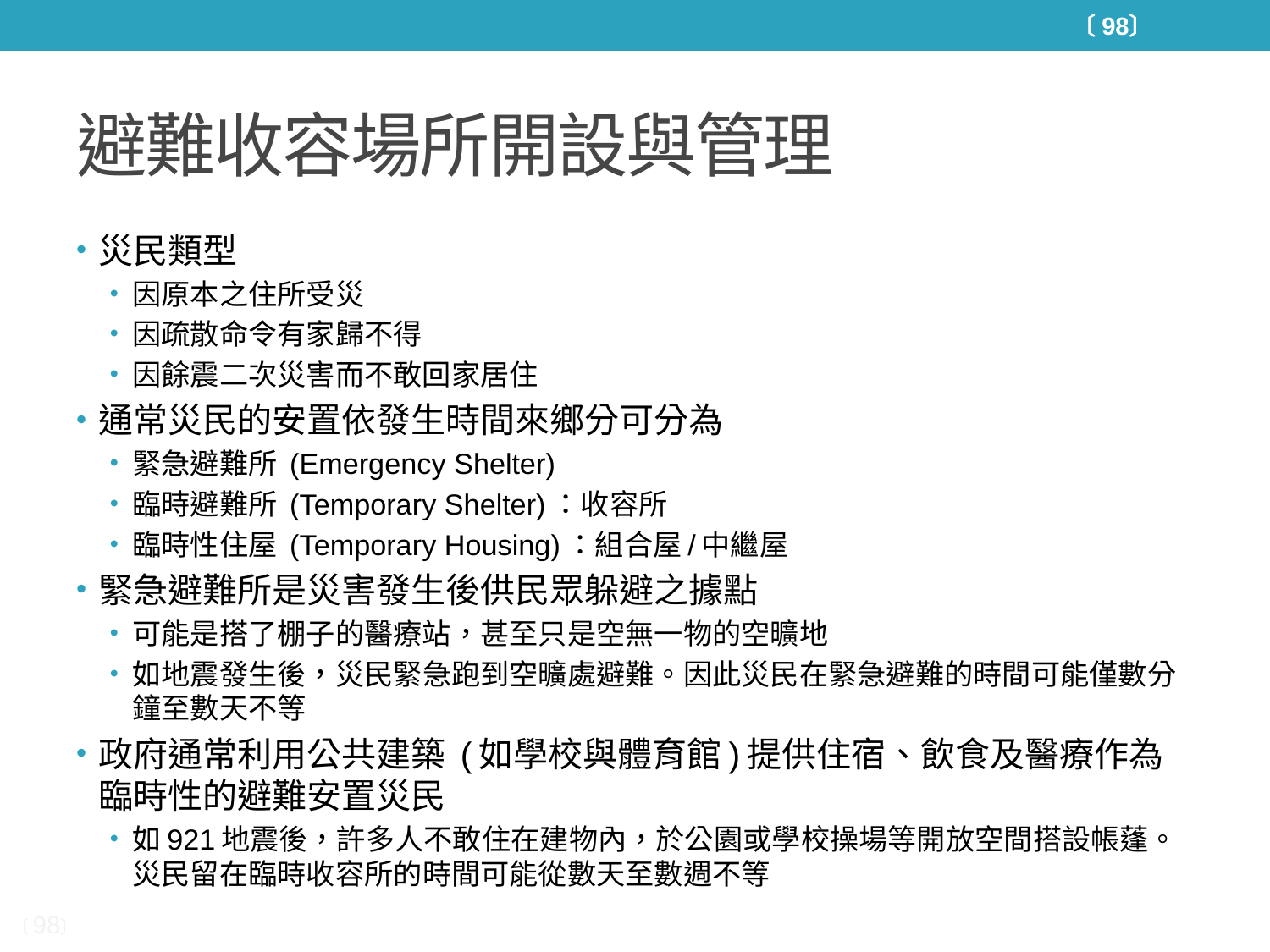

〔98〕
# 避難收容場所開設與管理
災民類型
因原本之住所受災
因疏散命令有家歸不得
因餘震二次災害而不敢回家居住
通常災民的安置依發生時間來鄉分可分為
緊急避難所 (Emergency Shelter)
臨時避難所 (Temporary Shelter)：收容所
臨時性住屋 (Temporary Housing)：組合屋/中繼屋
緊急避難所是災害發生後供民眾躲避之據點
可能是搭了棚子的醫療站，甚至只是空無一物的空曠地
如地震發生後，災民緊急跑到空曠處避難。因此災民在緊急避難的時間可能僅數分鐘至數天不等
政府通常利用公共建築 (如學校與體育館)提供住宿、飲食及醫療作為臨時性的避難安置災民
如921地震後，許多人不敢住在建物內，於公園或學校操場等開放空間搭設帳蓬。災民留在臨時收容所的時間可能從數天至數週不等